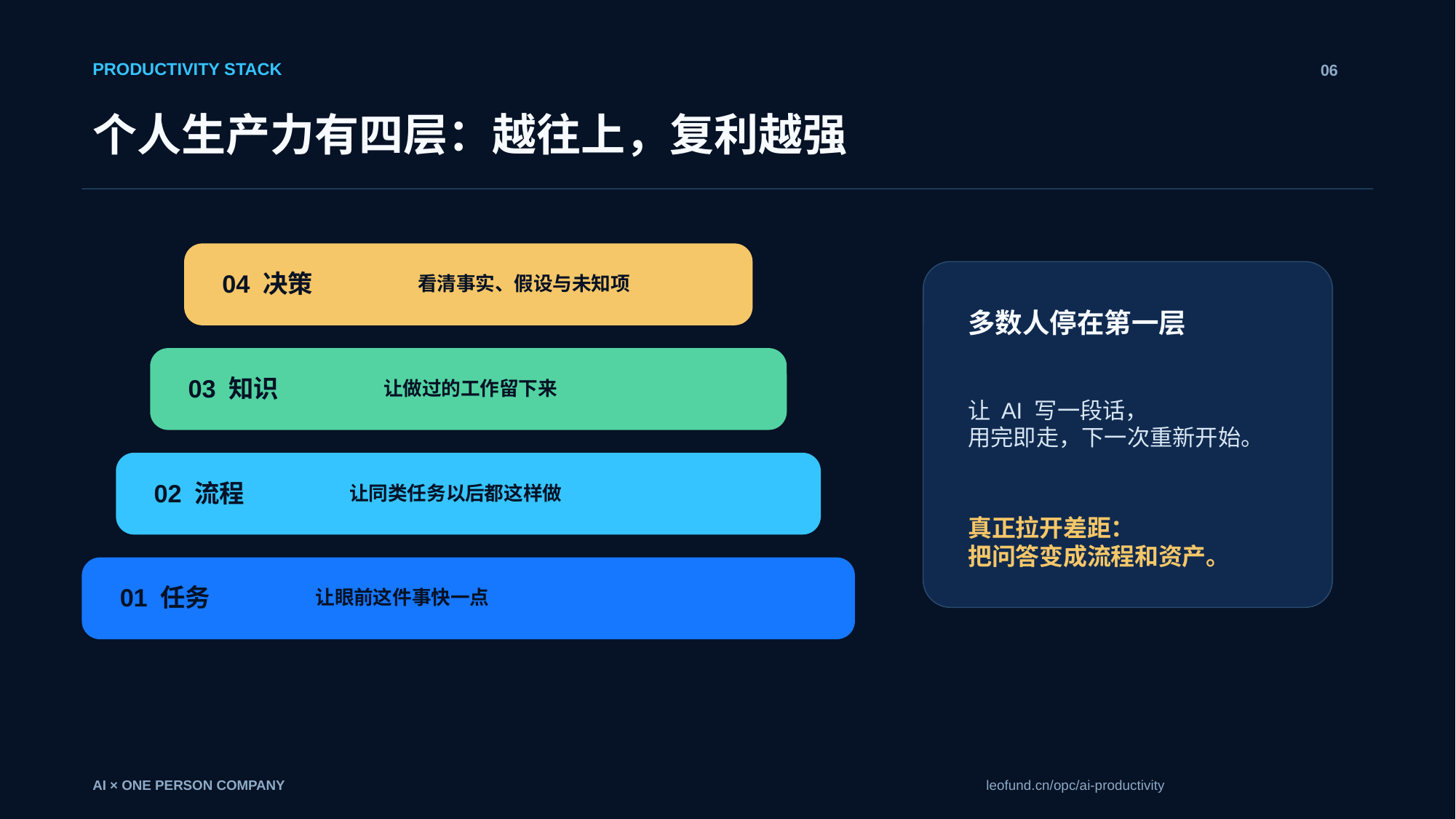

PRODUCTIVITY STACK
06
个人生产力有四层：越往上，复利越强

04 决策
看清事实、假设与未知项
多数人停在第一层

03 知识
让做过的工作留下来
让 AI 写一段话，
用完即走，下一次重新开始。

02 流程
让同类任务以后都这样做
真正拉开差距：
把问答变成流程和资产。

01 任务
让眼前这件事快一点
AI × ONE PERSON COMPANY
leofund.cn/opc/ai-productivity